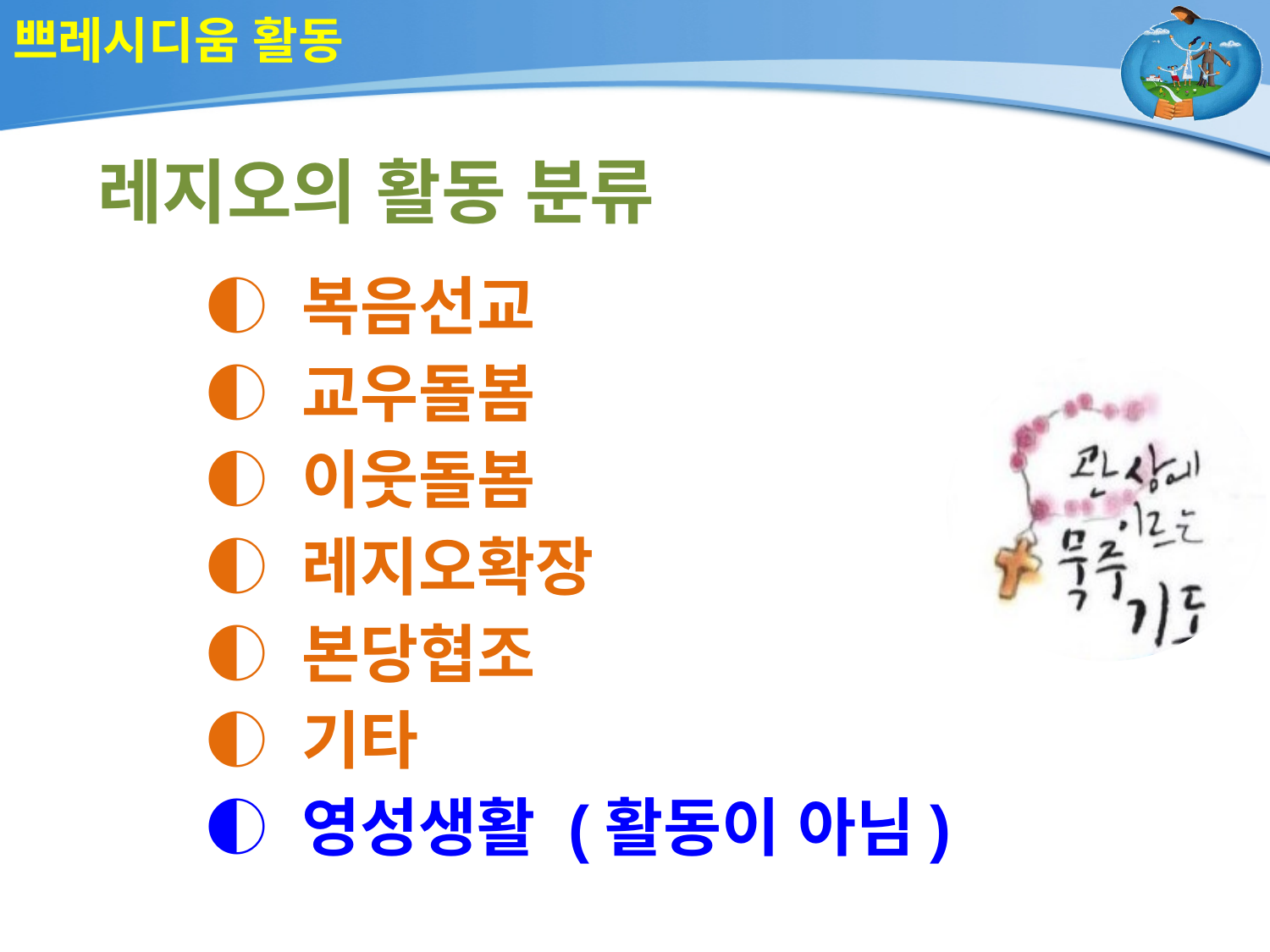

# 쁘레시디움 활동
레지오의 활동 분류
 ◐ 복음선교
 ◐ 교우돌봄
 ◐ 이웃돌봄
 ◐ 레지오확장
 ◐ 본당협조
 ◐ 기타
 ◐ 영성생활 (활동이 아님)